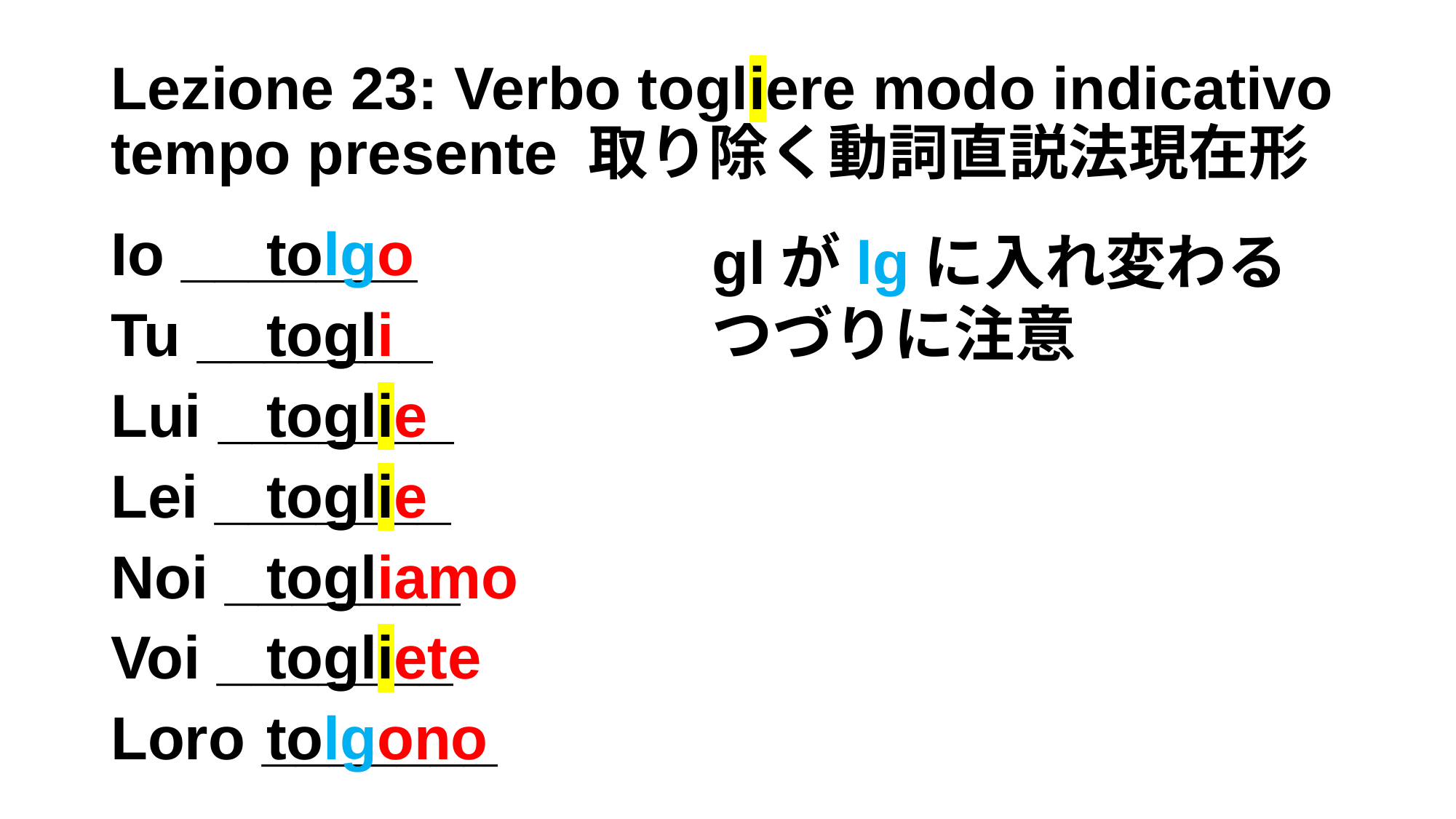

# Lezione 23: Verbo togliere modo indicativo tempo presente 取り除く動詞直説法現在形
Io _______
Tu _______
Lui _______
Lei _______
Noi _______
Voi _______
Loro _______

tolgo
togli
toglie
toglie
togliamo
togliete
tolgono

glがlgに入れ変わる
つづりに注意